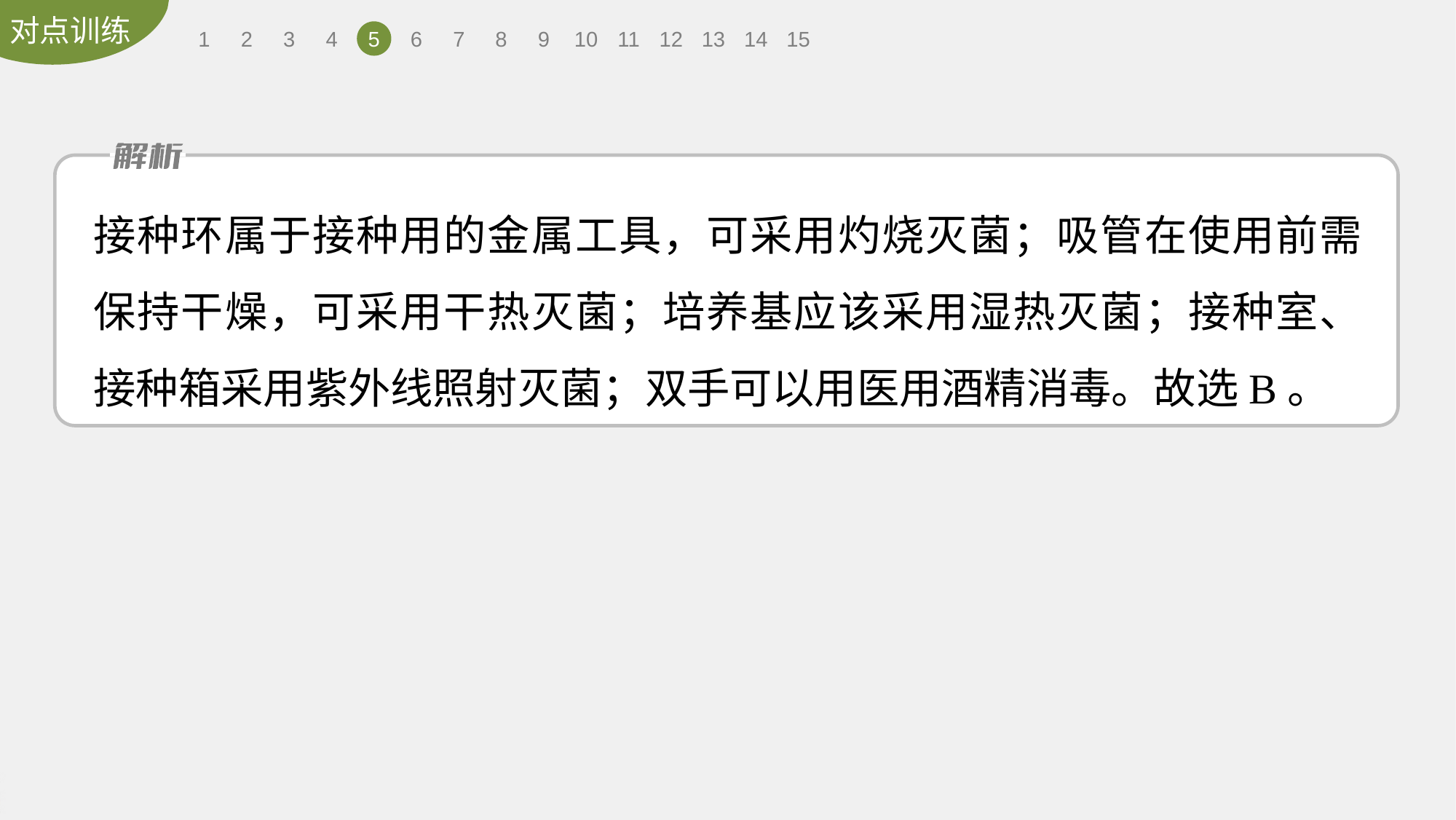

1
2
3
4
5
6
7
8
9
10
11
12
13
14
15

接种环属于接种用的金属工具，可采用灼烧灭菌；吸管在使用前需保持干燥，可采用干热灭菌；培养基应该采用湿热灭菌；接种室、接种箱采用紫外线照射灭菌；双手可以用医用酒精消毒。故选B。